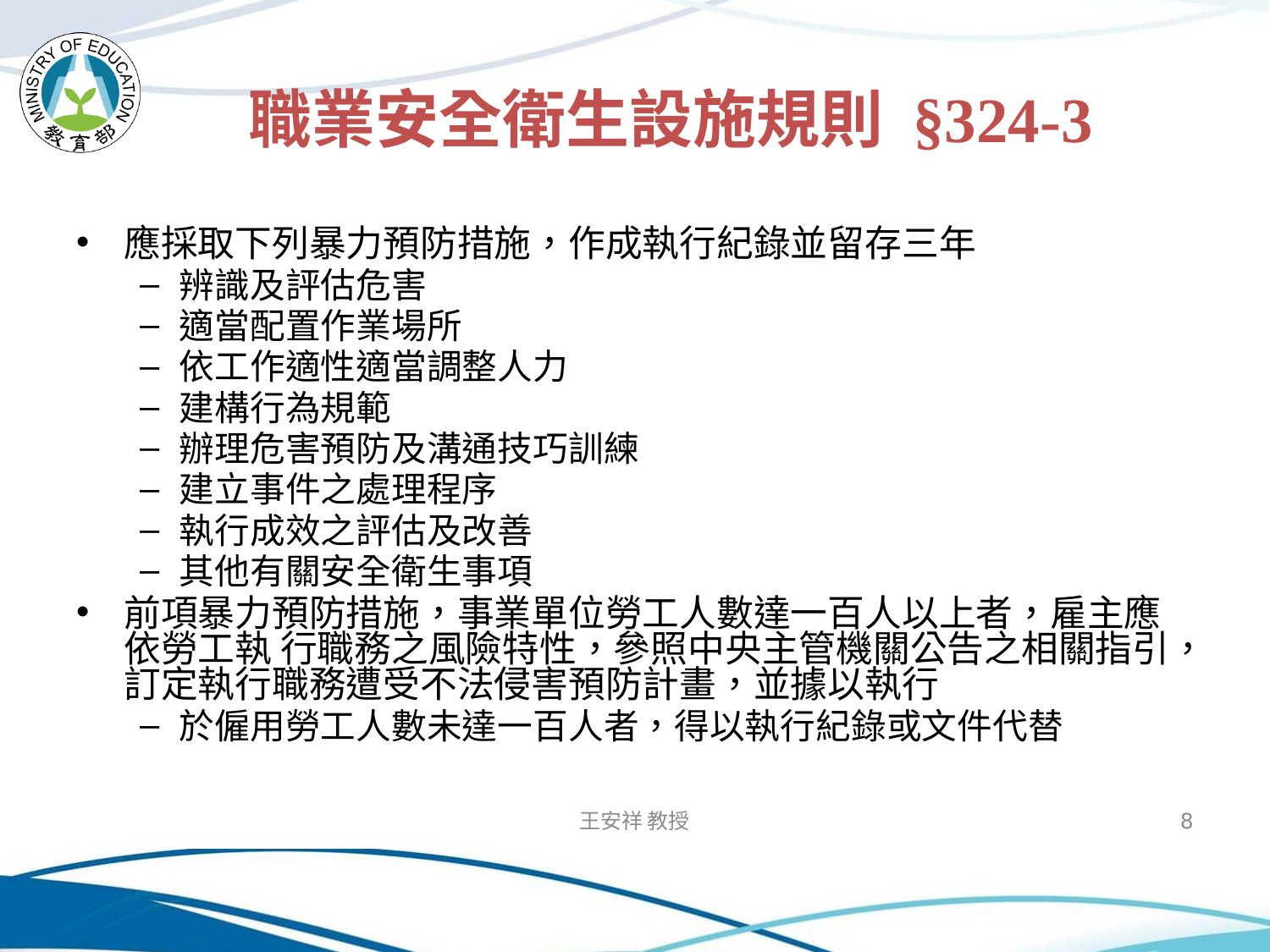

# 職業安全衛生設施規則 §324-3
應採取下列暴力預防措施，作成執行紀錄並留存三年
辨識及評估危害
適當配置作業場所
依工作適性適當調整人力
建構行為規範
辦理危害預防及溝通技巧訓練
建立事件之處理程序
執行成效之評估及改善
其他有關安全衛生事項
前項暴力預防措施，事業單位勞工人數達一百人以上者，雇主應依勞工執 行職務之風險特性，參照中央主管機關公告之相關指引，訂定執行職務遭受不法侵害預防計畫，並據以執行
於僱用勞工人數未達一百人者，得以執行紀錄或文件代替
王安祥 教授
8